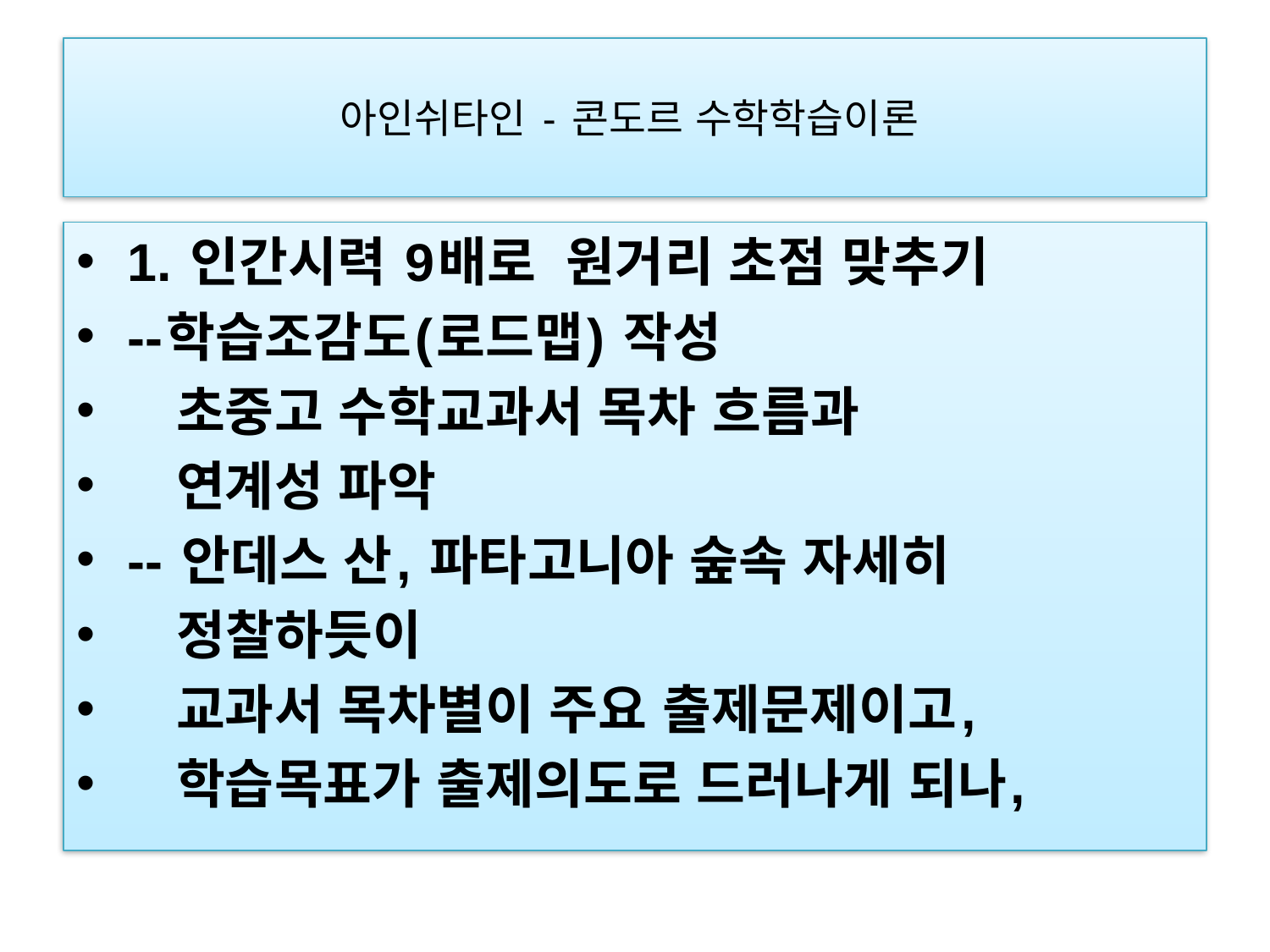

# 아인쉬타인 - 콘도르 수학학습이론
1. 인간시력 9배로  원거리 초점 맞추기
--학습조감도(로드맵) 작성
   초중고 수학교과서 목차 흐름과
   연계성 파악
-- 안데스 산, 파타고니아 숲속 자세히
   정찰하듯이
   교과서 목차별이 주요 출제문제이고,
   학습목표가 출제의도로 드러나게 되나,